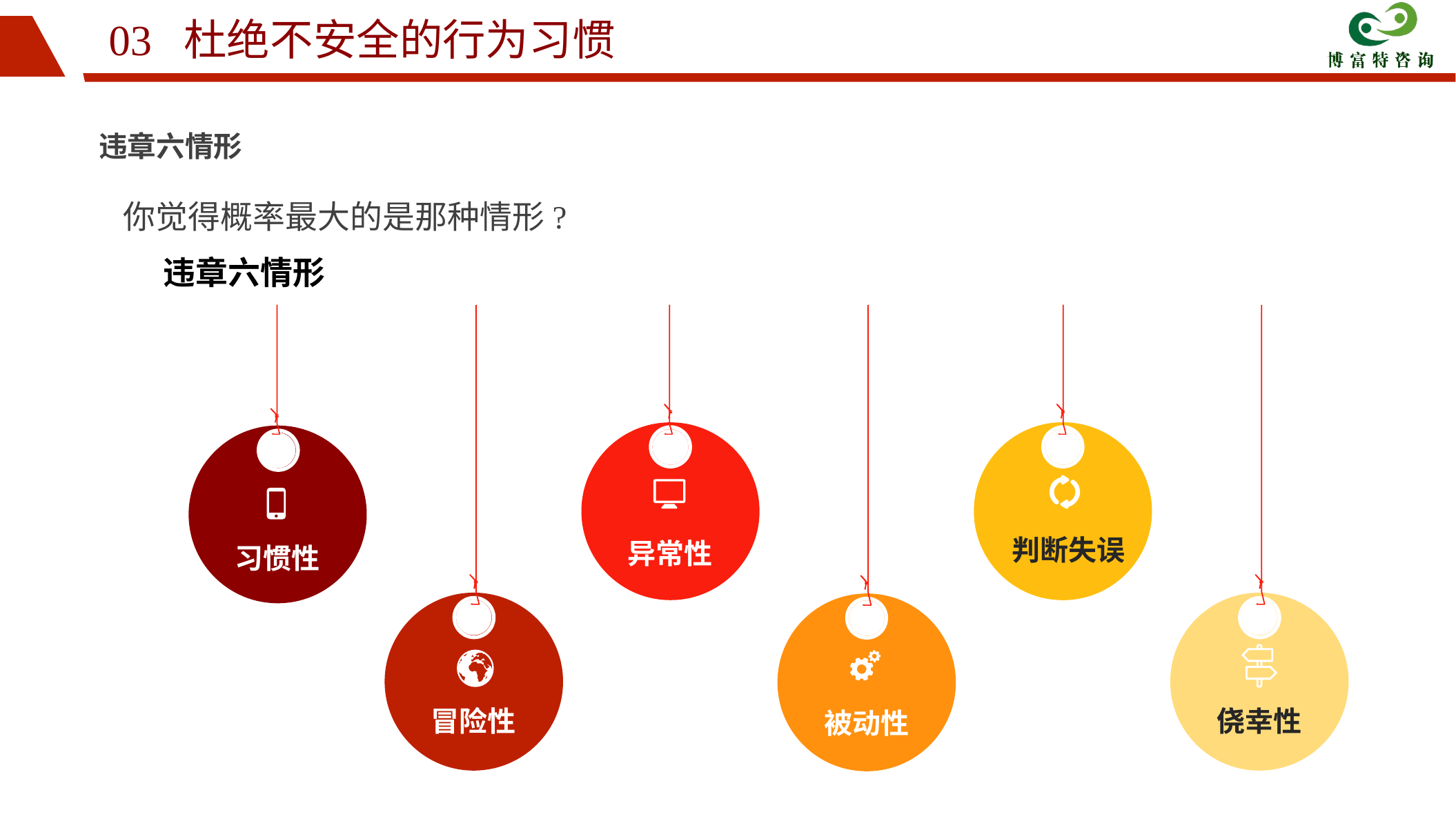

03  杜绝不安全的行为习惯

违章六情形
你觉得概率最大的是那种情形?
违章六情形

判断失误
异常性
习惯性

冒险性
侥幸性
被动性